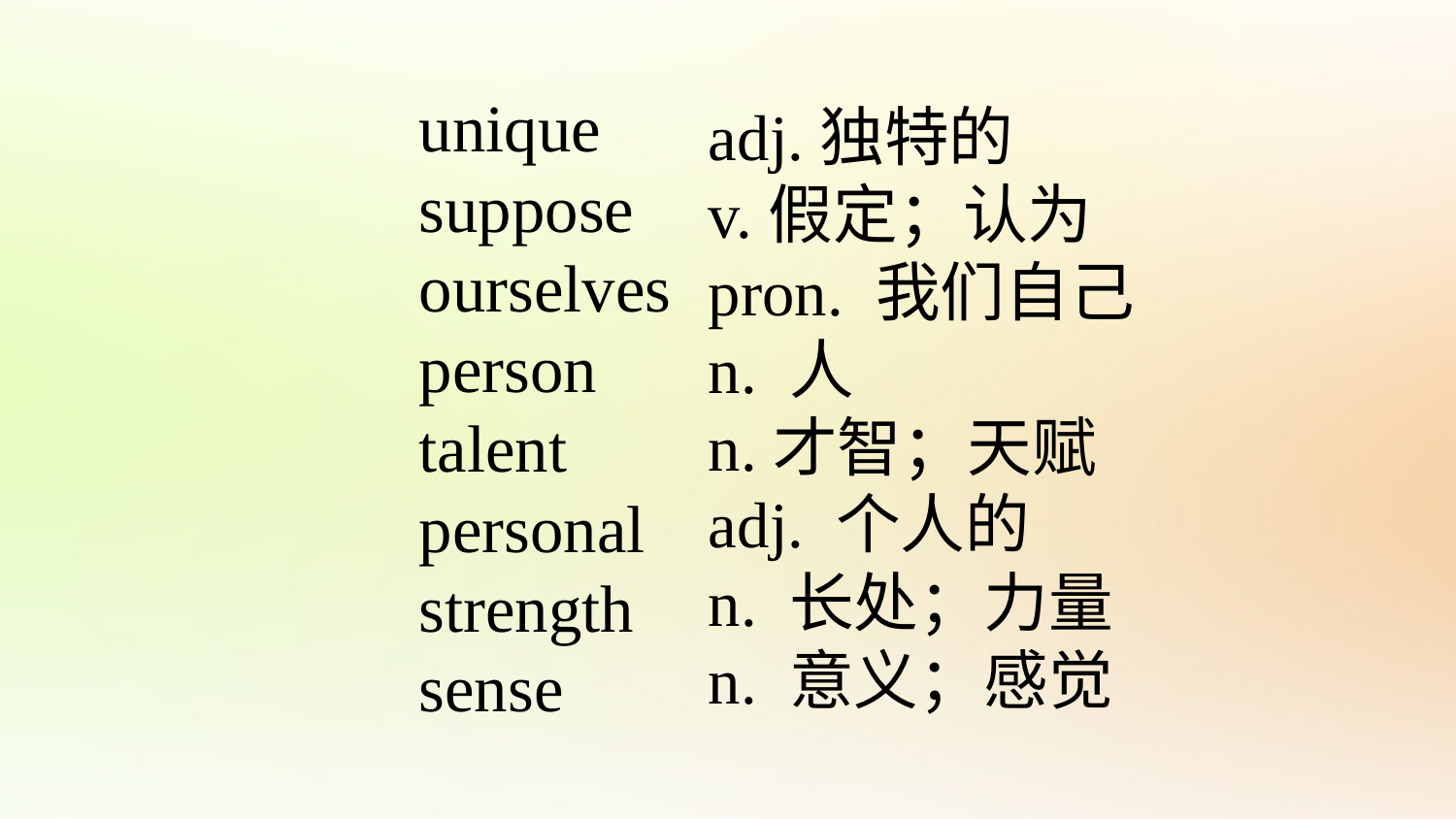

unique
suppose
ourselves
person
talent
personal
strength
sense
adj.独特的
v.假定；认为
pron. 我们自己
n. 人
n.才智；天赋
adj. 个人的
n. 长处；力量
n. 意义；感觉
#